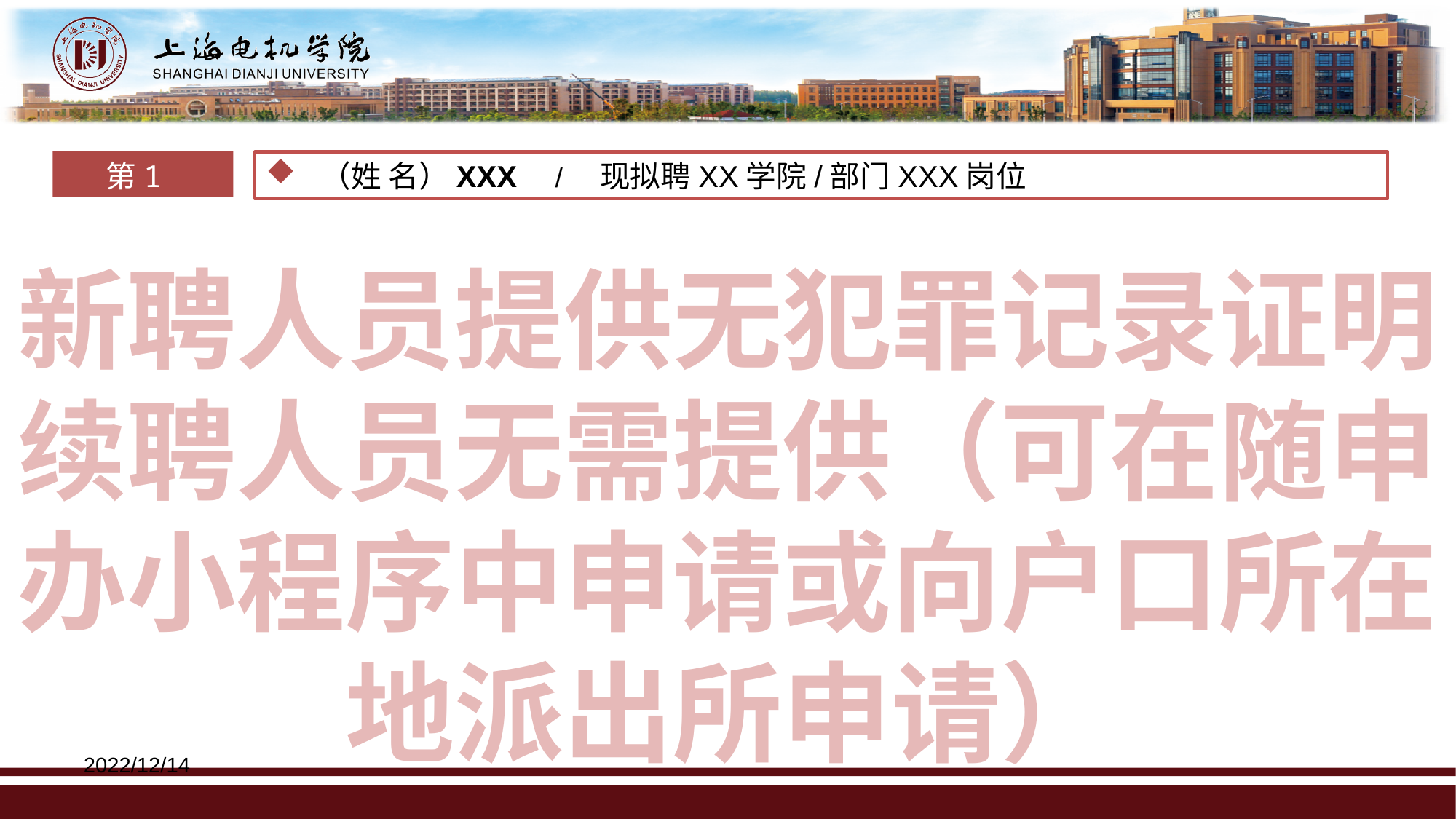

第1位
 （姓 名）XXX     /    现拟聘XX学院/部门XXX岗位
新聘人员提供无犯罪记录证明
续聘人员无需提供（可在随申
办小程序中申请或向户口所在地派出所申请）
2022/12/14